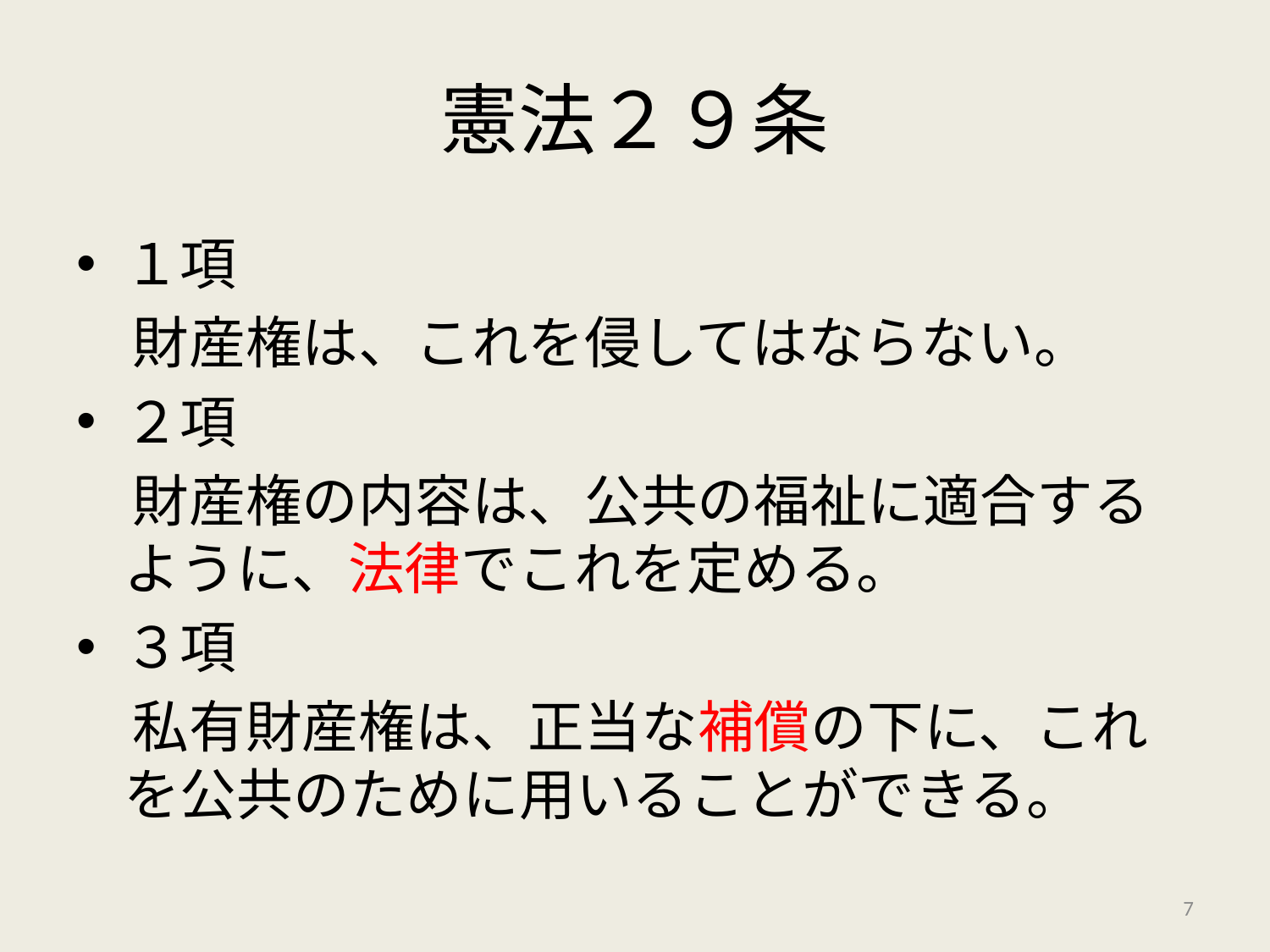

# 憲法２９条
１項
　財産権は、これを侵してはならない。
２項
　財産権の内容は、公共の福祉に適合するように、法律でこれを定める。
３項
　私有財産権は、正当な補償の下に、これを公共のために用いることができる。
7